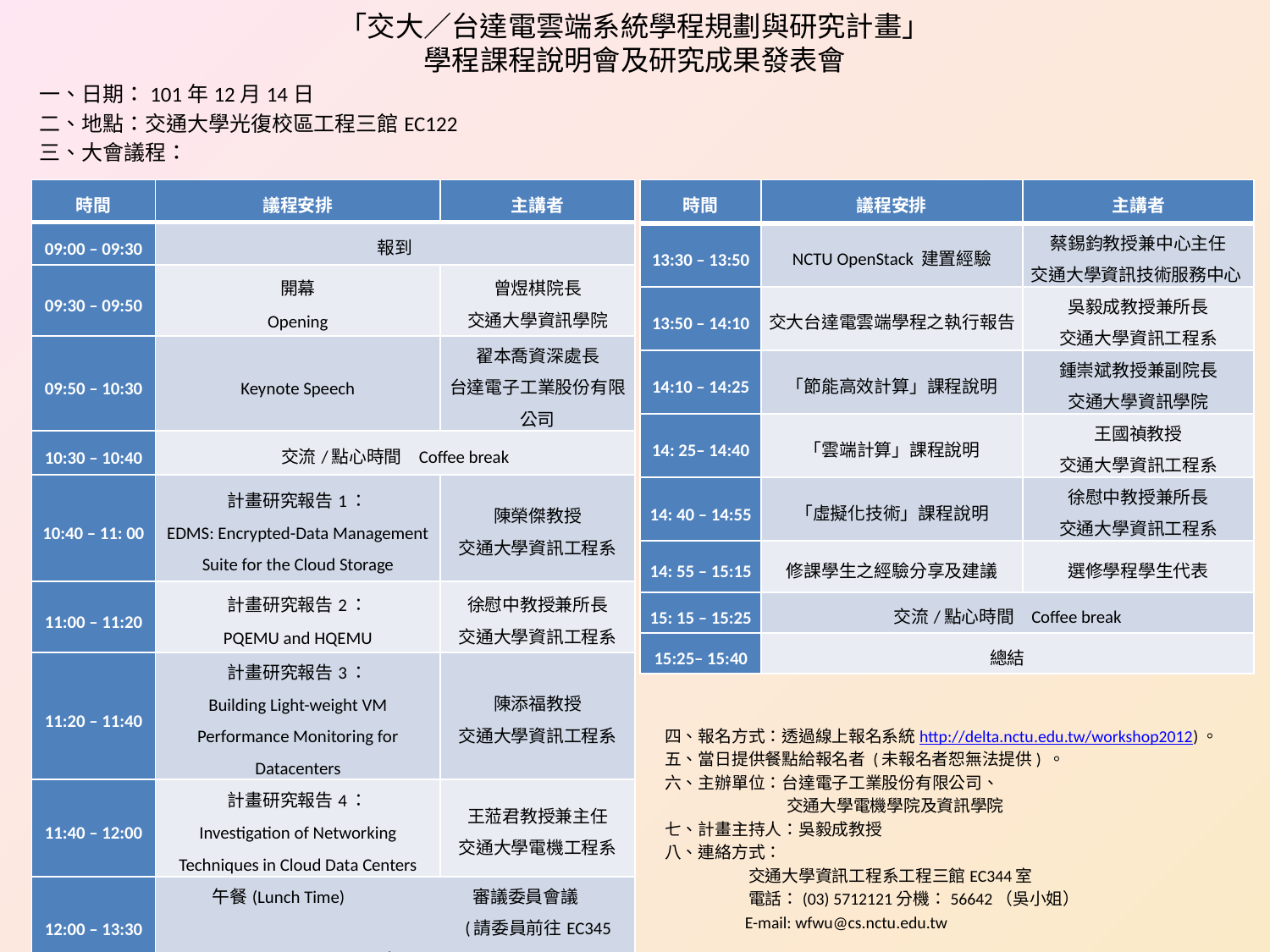

# 「交大／台達電雲端系統學程規劃與研究計畫」 學程課程說明會及研究成果發表會
一、日期：101年12月14日
二、地點：交通大學光復校區工程三館EC122
三、大會議程：
| 時間 | 議程安排 | 主講者 |
| --- | --- | --- |
| 09:00 – 09:30 | 報到 |  |
| 09:30 – 09:50 | 開幕 Opening | 曾煜棋院長 交通大學資訊學院 |
| 09:50 – 10:30 | Keynote Speech | 翟本喬資深處長 台達電子工業股份有限公司 |
| 10:30 – 10:40 | 交流/點心時間 Coffee break |  |
| 10:40 – 11: 00 | 計畫研究報告1： EDMS: Encrypted-Data Management Suite for the Cloud Storage | 陳榮傑教授 交通大學資訊工程系 |
| 11:00 – 11:20 | 計畫研究報告2： PQEMU and HQEMU | 徐慰中教授兼所長 交通大學資訊工程系 |
| 11:20 – 11:40 | 計畫研究報告3： Building Light-weight VM Performance Monitoring for Datacenters | 陳添福教授 交通大學資訊工程系 |
| 11:40 – 12:00 | 計畫研究報告4： Investigation of Networking Techniques in Cloud Data Centers | 王蒞君教授兼主任 交通大學電機工程系 |
| 12:00 – 13:30 | 午餐(Lunch Time) 審議委員會議 (請委員前往EC345室) |  |
| 時間 | 議程安排 | 主講者 |
| --- | --- | --- |
| 13:30 – 13:50 | NCTU OpenStack 建置經驗 | 蔡錫鈞教授兼中心主任 交通大學資訊技術服務中心 |
| 13:50 – 14:10 | 交大台達電雲端學程之執行報告 | 吳毅成教授兼所長 交通大學資訊工程系 |
| 14:10 – 14:25 | 「節能高效計算」課程說明 | 鍾崇斌教授兼副院長 交通大學資訊學院 |
| 14: 25– 14:40 | 「雲端計算」課程說明 | 王國禎教授 交通大學資訊工程系 |
| 14: 40 – 14:55 | 「虛擬化技術」課程說明 | 徐慰中教授兼所長 交通大學資訊工程系 |
| 14: 55 – 15:15 | 修課學生之經驗分享及建議 | 選修學程學生代表 |
| 15: 15 – 15:25 | 交流/點心時間 Coffee break |  |
| 15:25– 15:40 | 總結 |  |
四、報名方式：透過線上報名系統http://delta.nctu.edu.tw/workshop2012)。
五、當日提供餐點給報名者 (未報名者恕無法提供) 。
六、主辦單位：台達電子工業股份有限公司、
                               交通大學電機學院及資訊學院
七、計畫主持人：吳毅成教授
八、連絡方式：
                     交通大學資訊工程系工程三館EC344室
                     電話：(03) 5712121分機：56642（吳小姐）
                     E-mail: wfwu@cs.nctu.edu.tw